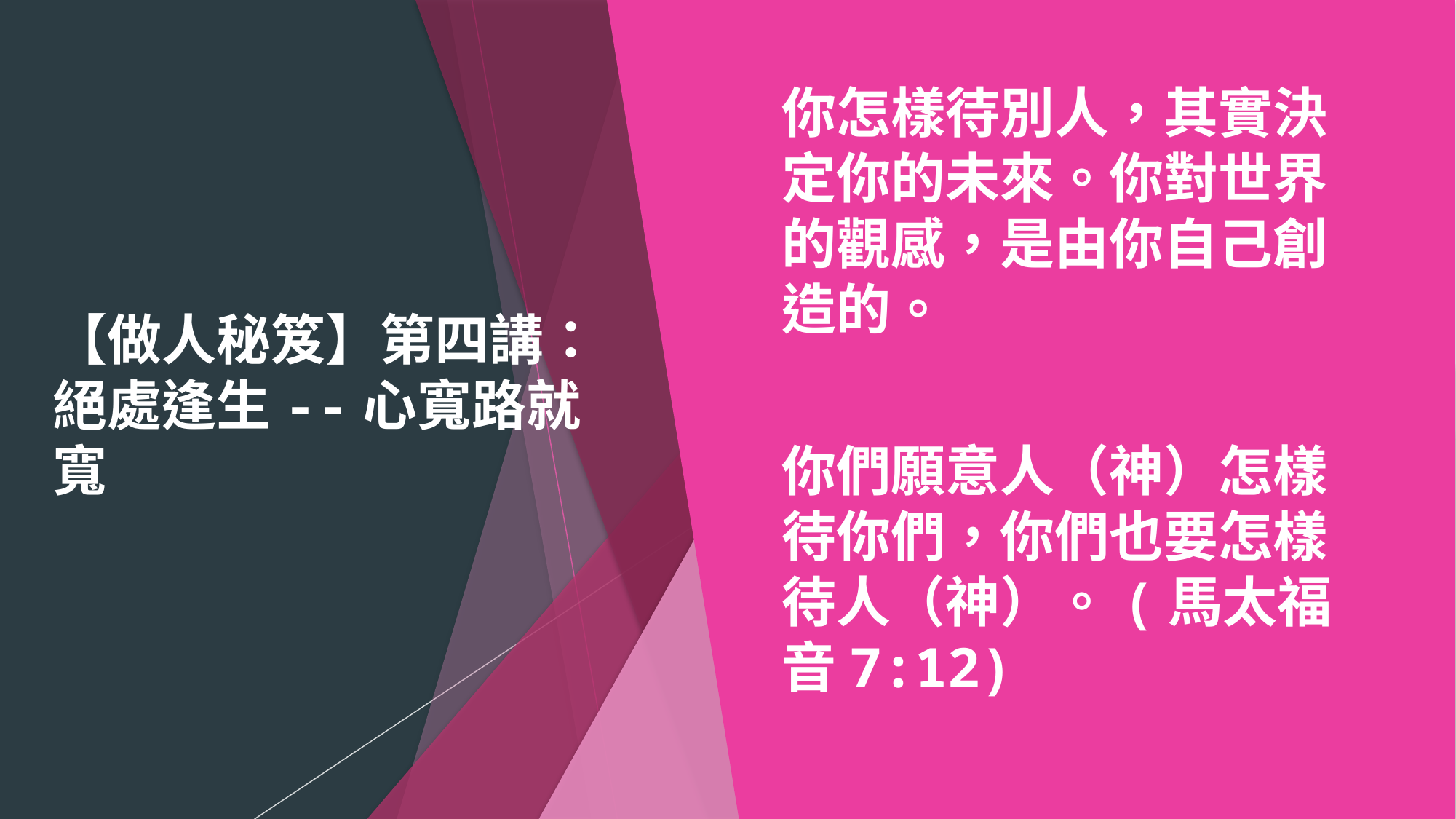

# 【做人秘笈】第四講：絕處逢生--心寬路就寬
你怎樣待別人，其實決定你的未來。你對世界的觀感，是由你自己創造的。

你們願意人（神）怎樣待你們，你們也要怎樣待人（神）。(馬太福音7:12)